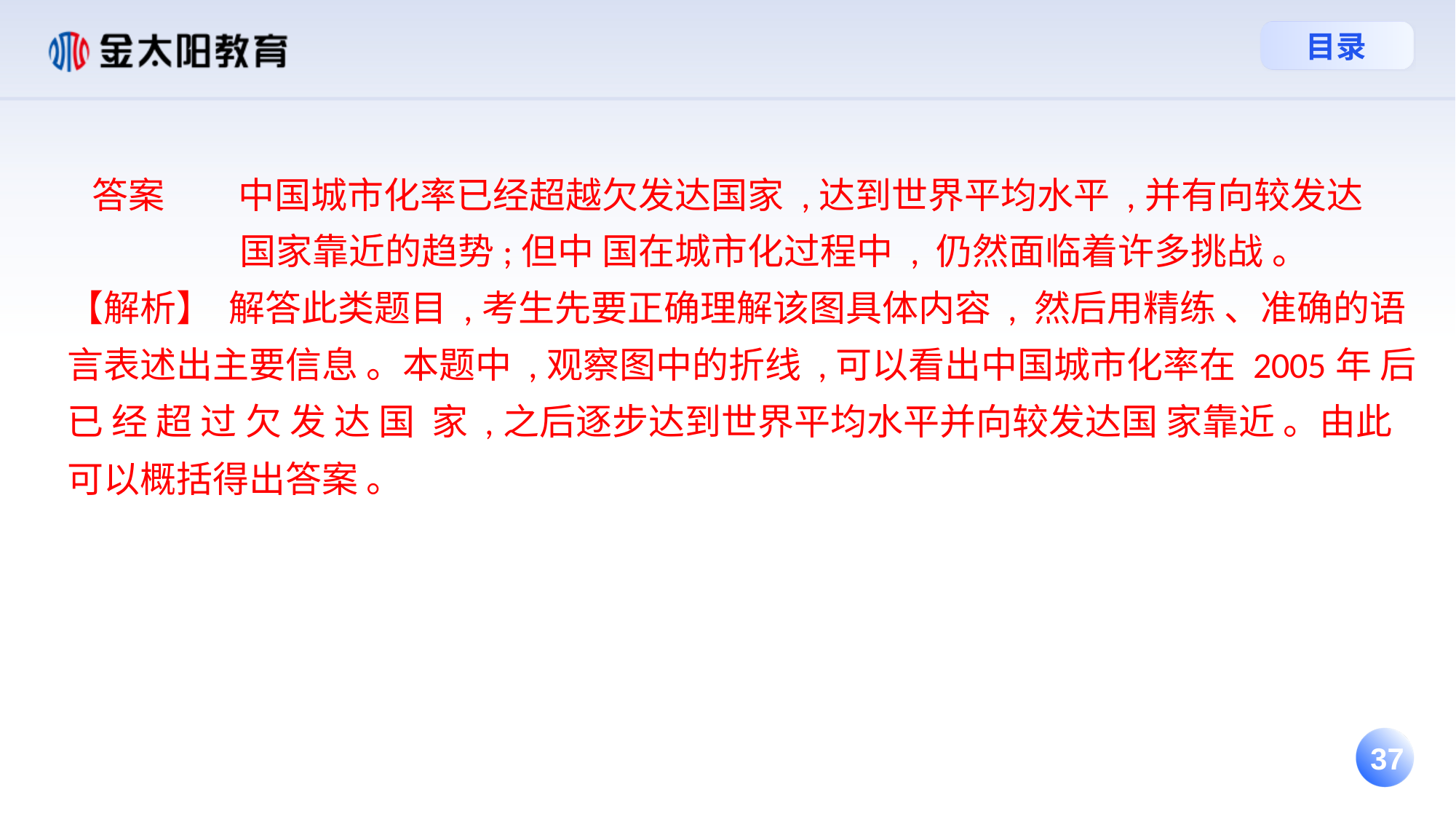

答案         中国城市化率已经超越欠发达国家 ,达到世界平均水平 ,并有向较发达
                    国家靠近的趋势;但中 国在城市化过程中 , 仍然面临着许多挑战 。
【解析】  解答此类题目 ,考生先要正确理解该图具体内容 , 然后用精练 、准确的语言表述出主要信息 。本题中 ,观察图中的折线 ,可以看出中国城市化率在 2005年 后 已 经 超 过 欠 发 达 国  家 ,之后逐步达到世界平均水平并向较发达国 家靠近 。由此 可以概括得出答案 。